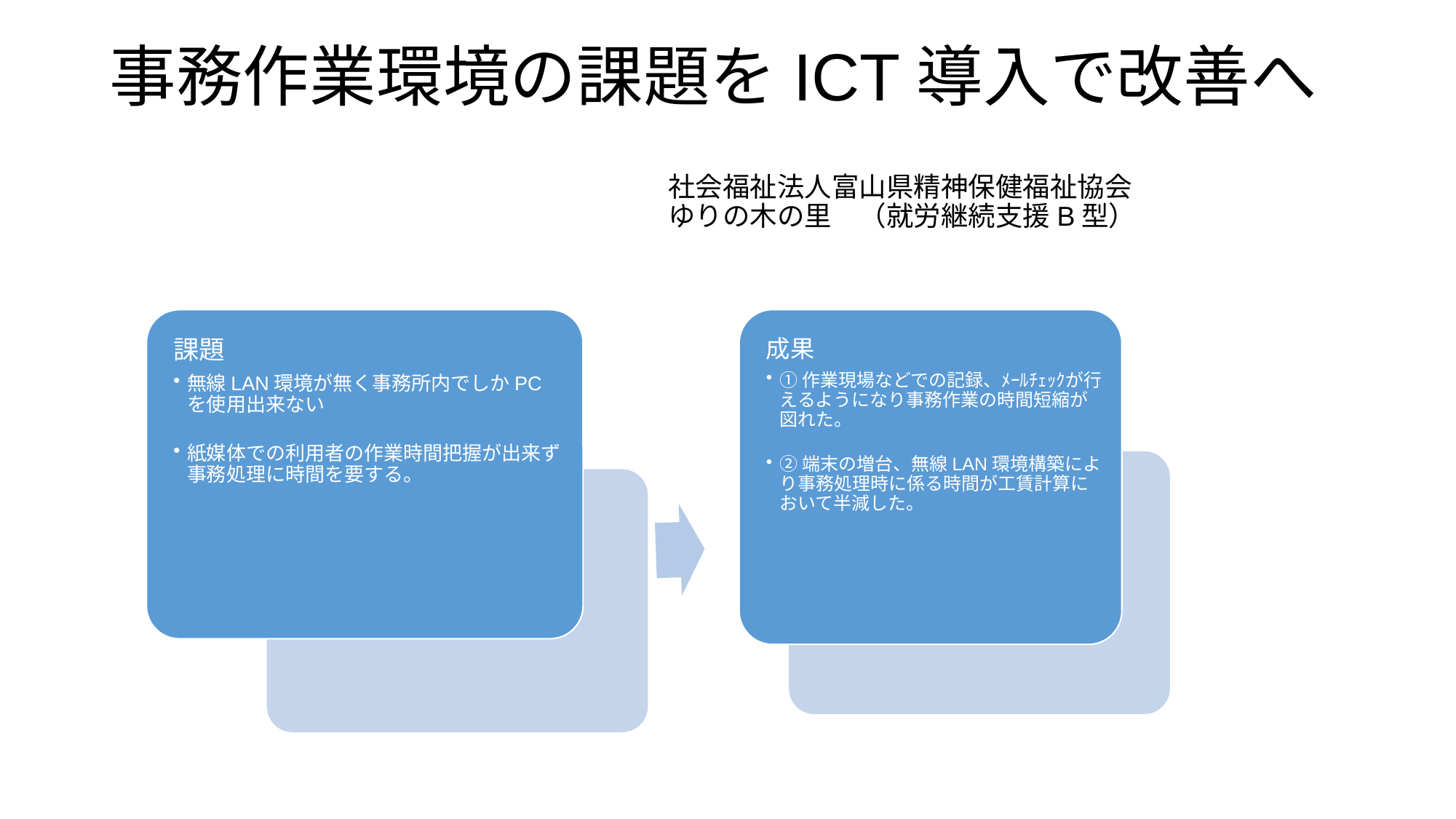

# 事務作業環境の課題をICT導入で改善へ
社会福祉法人富山県精神保健福祉協会
ゆりの木の里　（就労継続支援B型）
課題
無線LAN環境が無く事務所内でしかPCを使用出来ない

紙媒体での利用者の作業時間把握が出来ず事務処理に時間を要する。

成果
①作業現場などでの記録、ﾒｰﾙﾁｪｯｸが行えるようになり事務作業の時間短縮が図れた。

②端末の増台、無線LAN環境構築により事務処理時に係る時間が工賃計算において半減した。